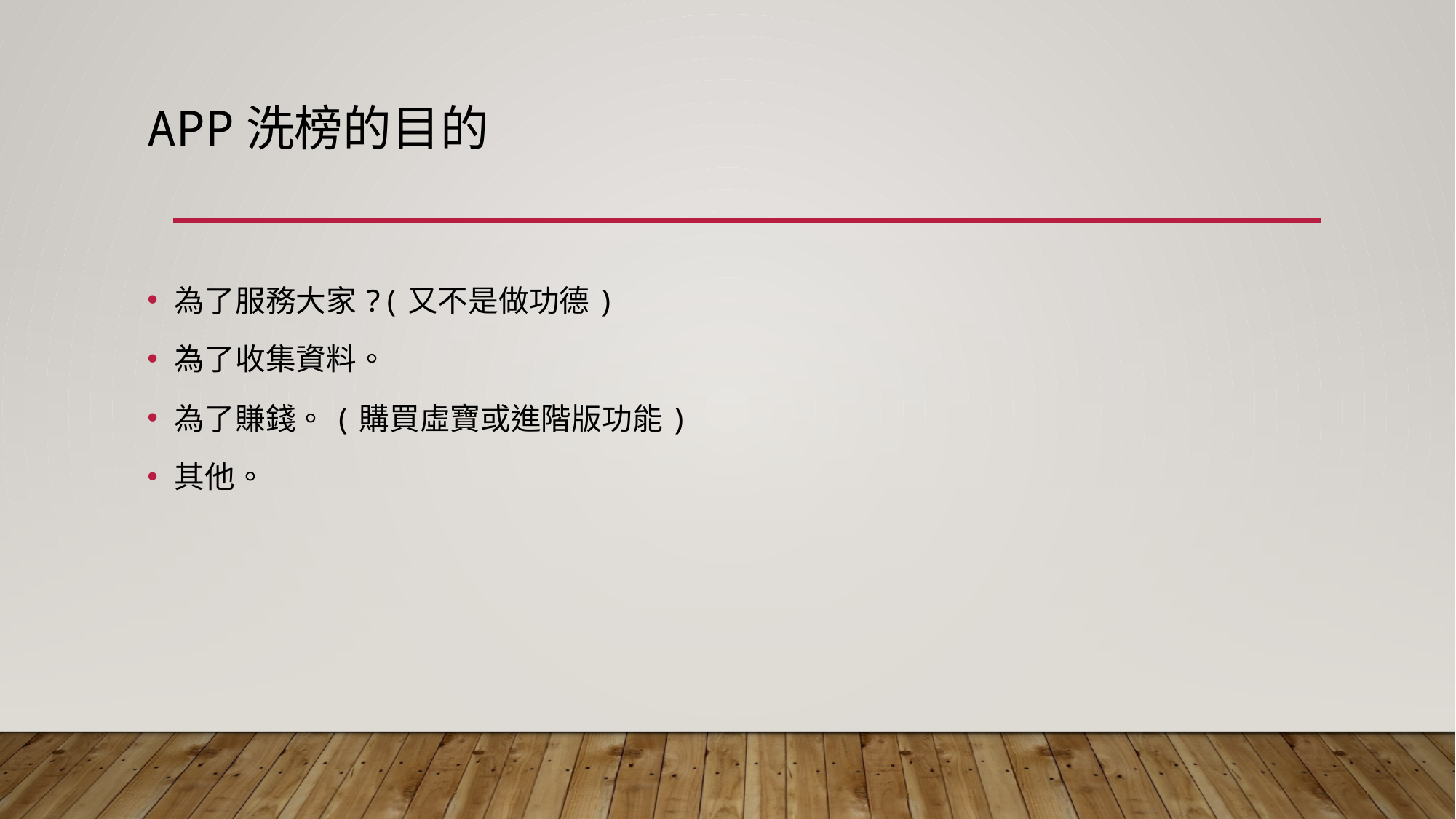

# APP洗榜的目的
為了服務大家?(又不是做功德)
為了收集資料。
為了賺錢。(購買虛寶或進階版功能)
其他。